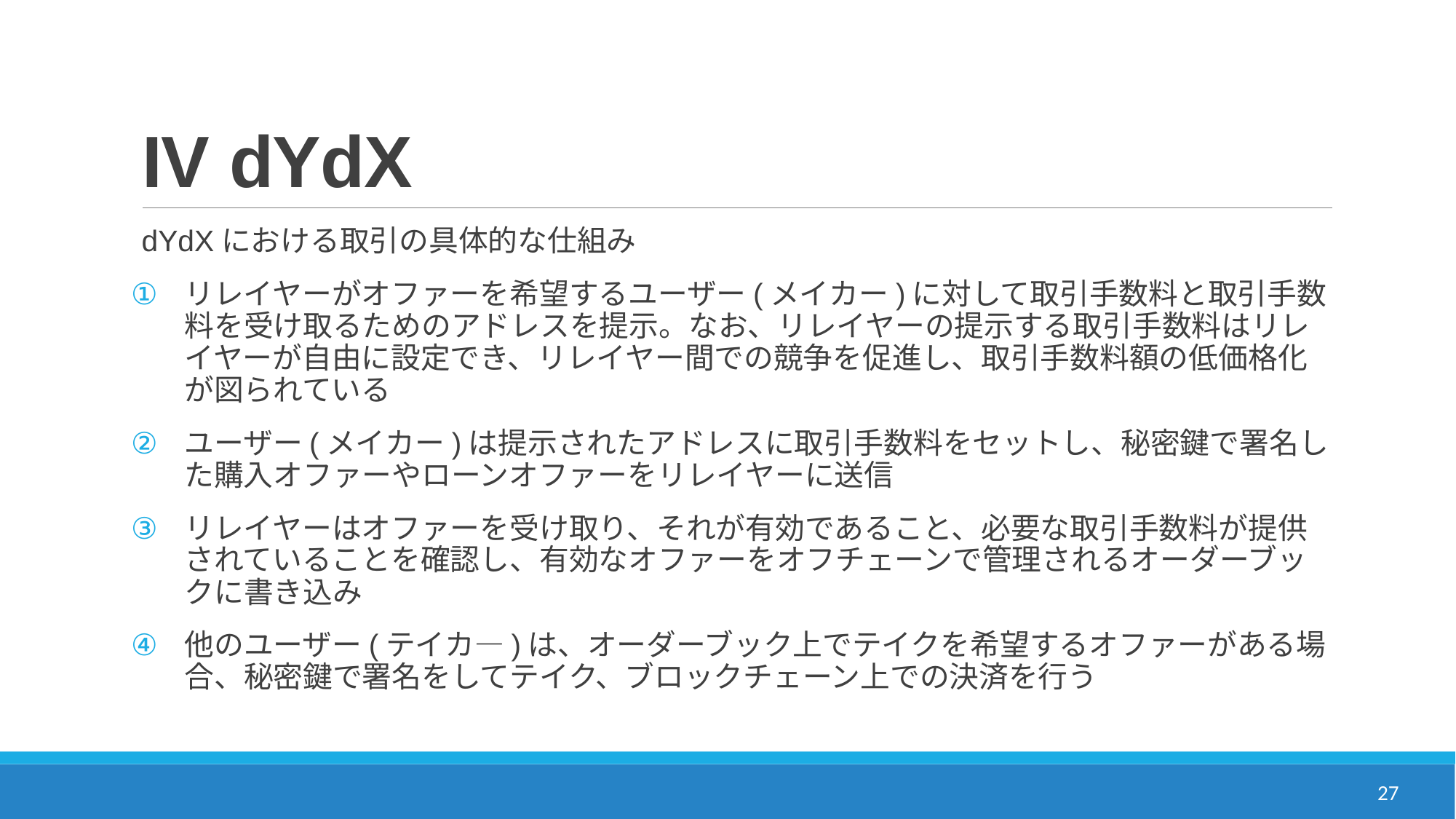

# IV dYdX
dYdXにおける取引の具体的な仕組み
リレイヤーがオファーを希望するユーザー(メイカー)に対して取引手数料と取引手数料を受け取るためのアドレスを提示。なお、リレイヤーの提示する取引手数料はリレイヤーが自由に設定でき、リレイヤー間での競争を促進し、取引手数料額の低価格化が図られている
ユーザー(メイカー)は提示されたアドレスに取引手数料をセットし、秘密鍵で署名した購入オファーやローンオファーをリレイヤーに送信
リレイヤーはオファーを受け取り、それが有効であること、必要な取引手数料が提供されていることを確認し、有効なオファーをオフチェーンで管理されるオーダーブックに書き込み
他のユーザー(テイカ―)は、オーダーブック上でテイクを希望するオファーがある場合、秘密鍵で署名をしてテイク、ブロックチェーン上での決済を行う

27